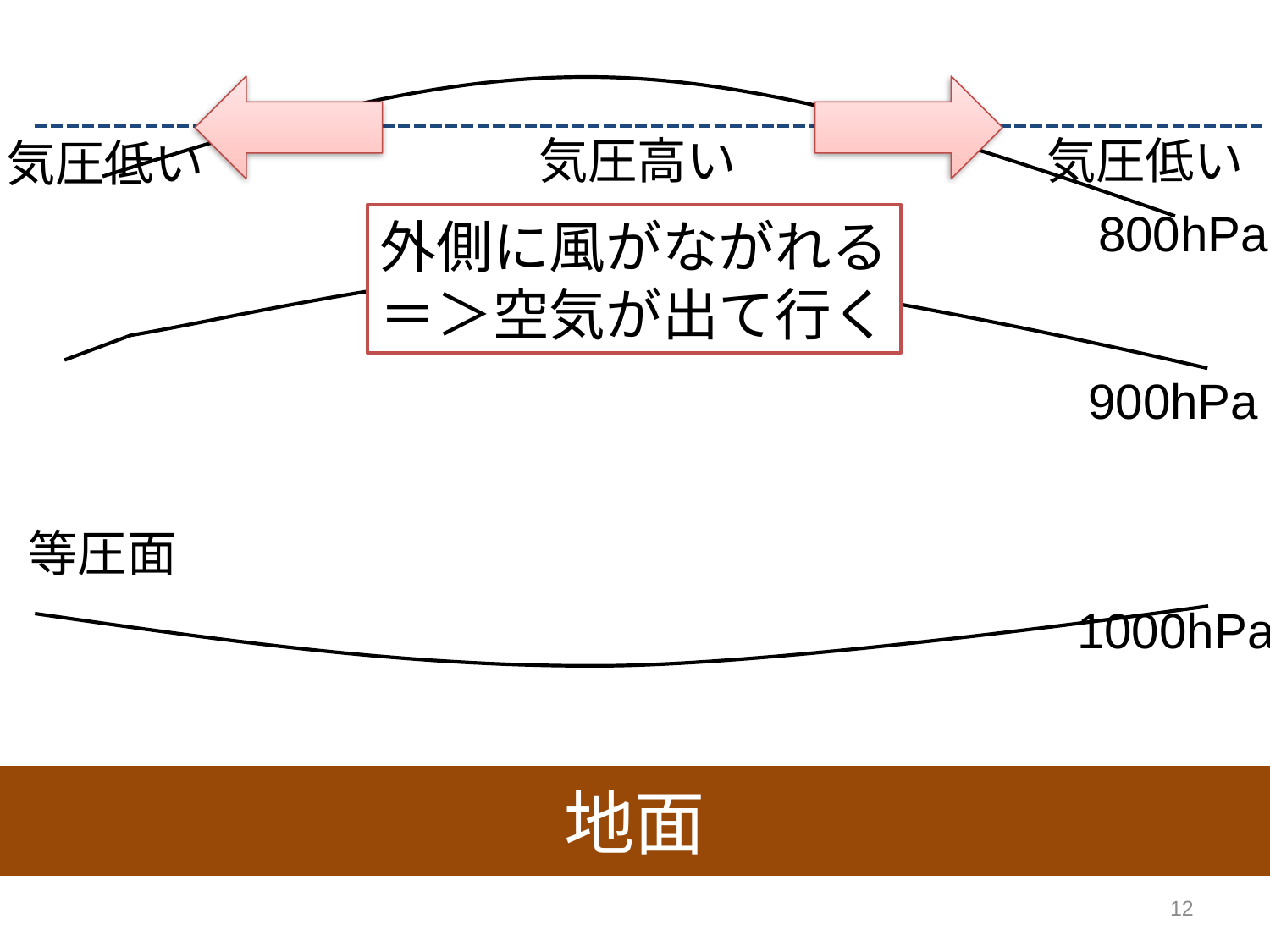

気圧高い
気圧低い
気圧低い
800hPa
外側に風がながれる
＝＞空気が出て行く

900hPa
等圧面
1000hPa

地面
12